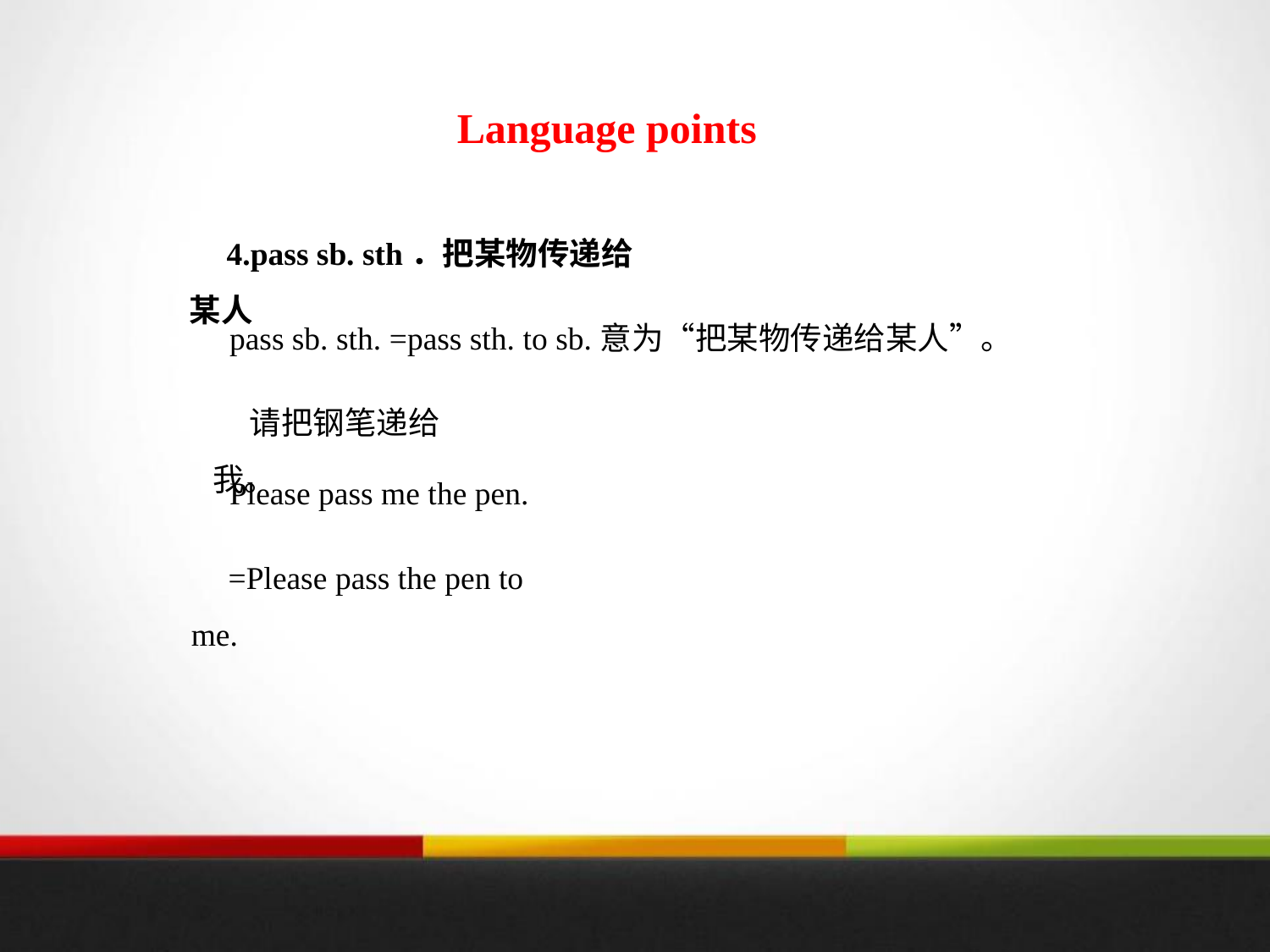

Language points
4.pass sb. sth．把某物传递给某人
pass sb. sth. =pass sth. to sb.意为“把某物传递给某人”。
请把钢笔递给我。
Please pass me the pen.
=Please pass the pen to me.